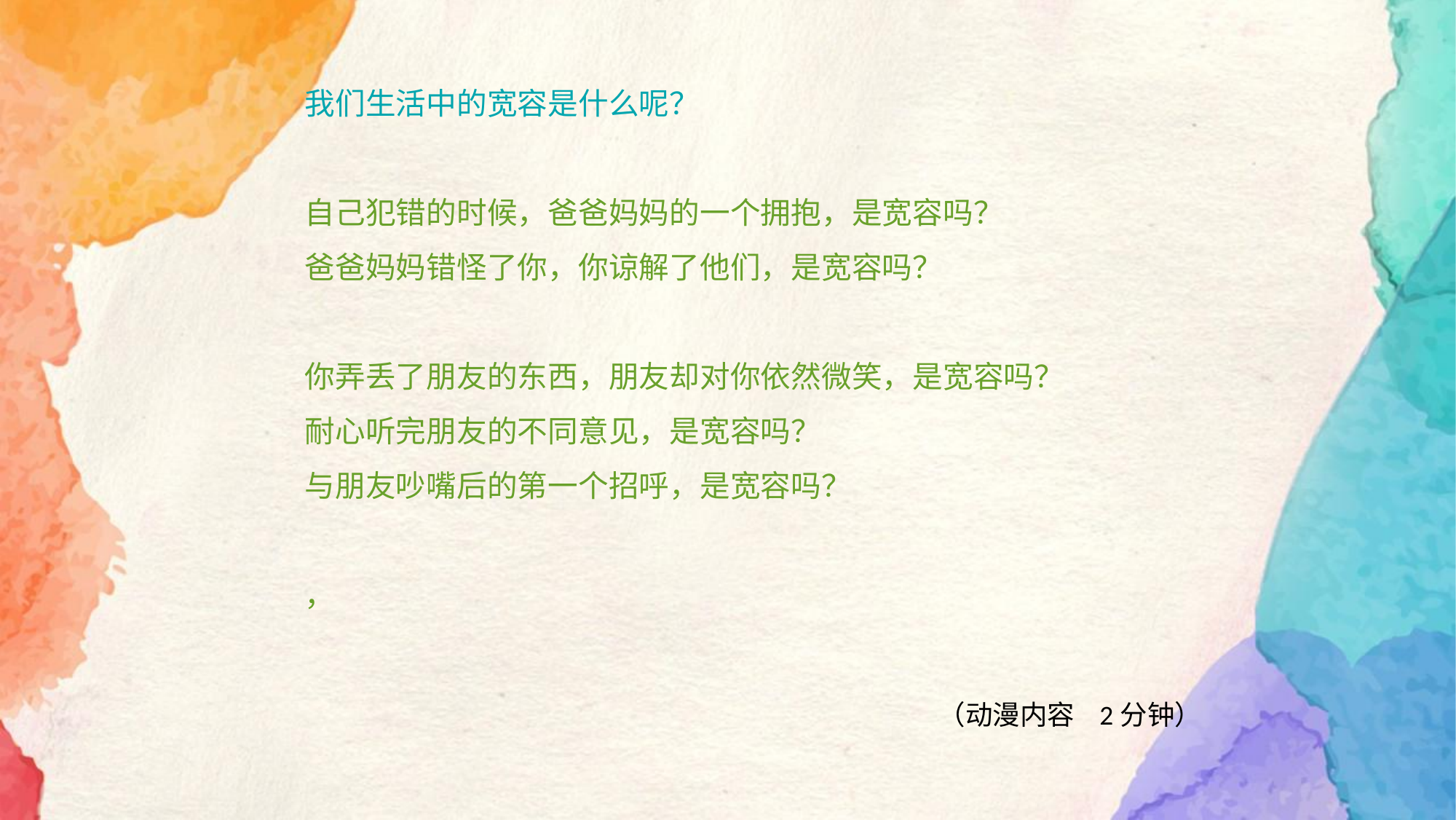

我们生活中的宽容是什么呢？

自己犯错的时候，爸爸妈妈的一个拥抱，是宽容吗？
爸爸妈妈错怪了你，你谅解了他们，是宽容吗？

你弄丢了朋友的东西，朋友却对你依然微笑，是宽容吗？
耐心听完朋友的不同意见，是宽容吗？
与朋友吵嘴后的第一个招呼，是宽容吗？

，
（动漫内容   2分钟）